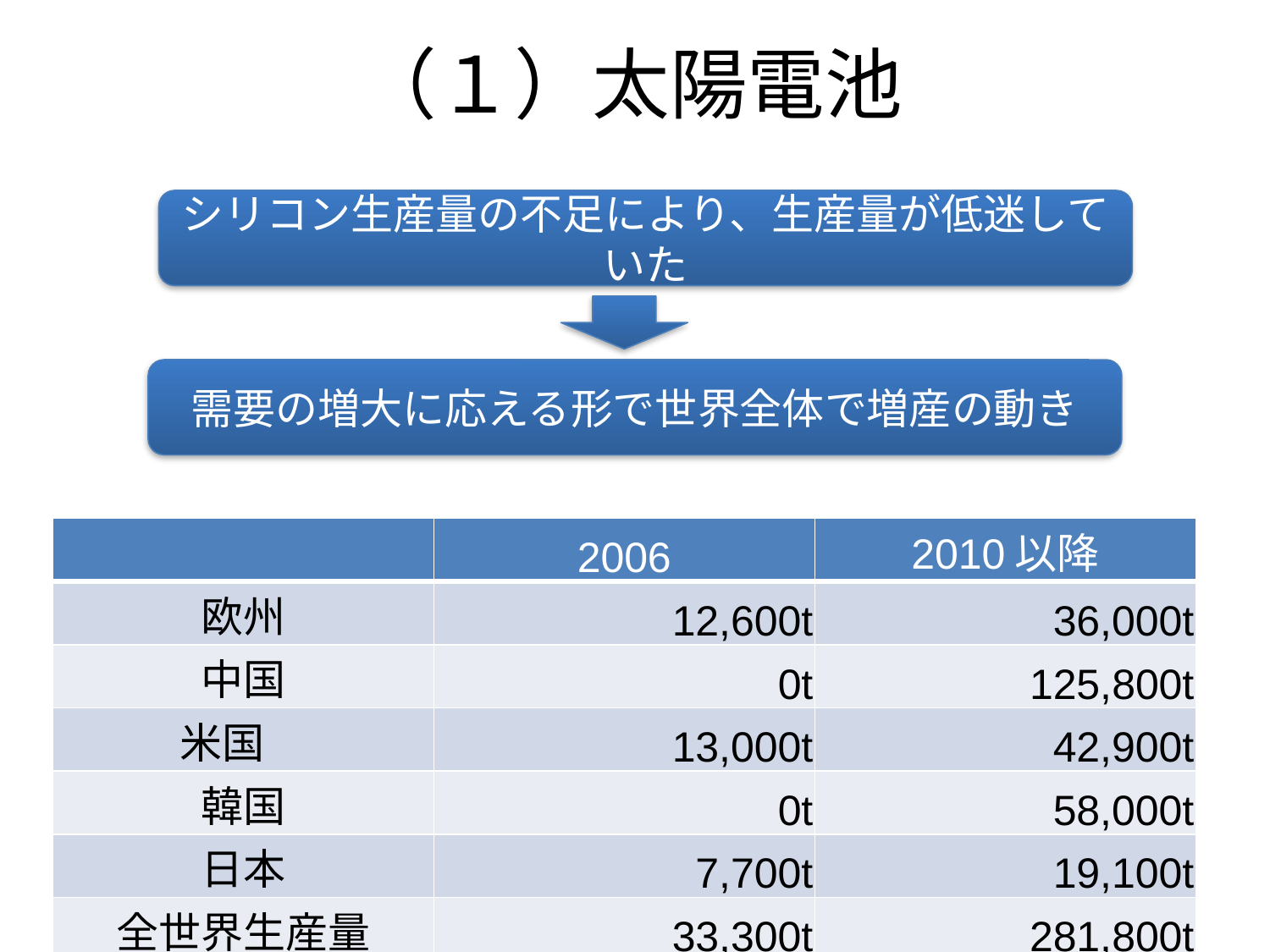

（１）太陽電池
シリコン生産量の不足により、生産量が低迷していた

需要の増大に応える形で世界全体で増産の動き
|  | 2006 | 2010以降 |
| --- | --- | --- |
| 欧州 | 12,600t | 36,000t |
| 中国 | 0t | 125,800t |
| 米国 | 13,000t | 42,900t |
| 韓国 | 0t | 58,000t |
| 日本 | 7,700t | 19,100t |
| 全世界生産量 | 33,300t | 281,800t |